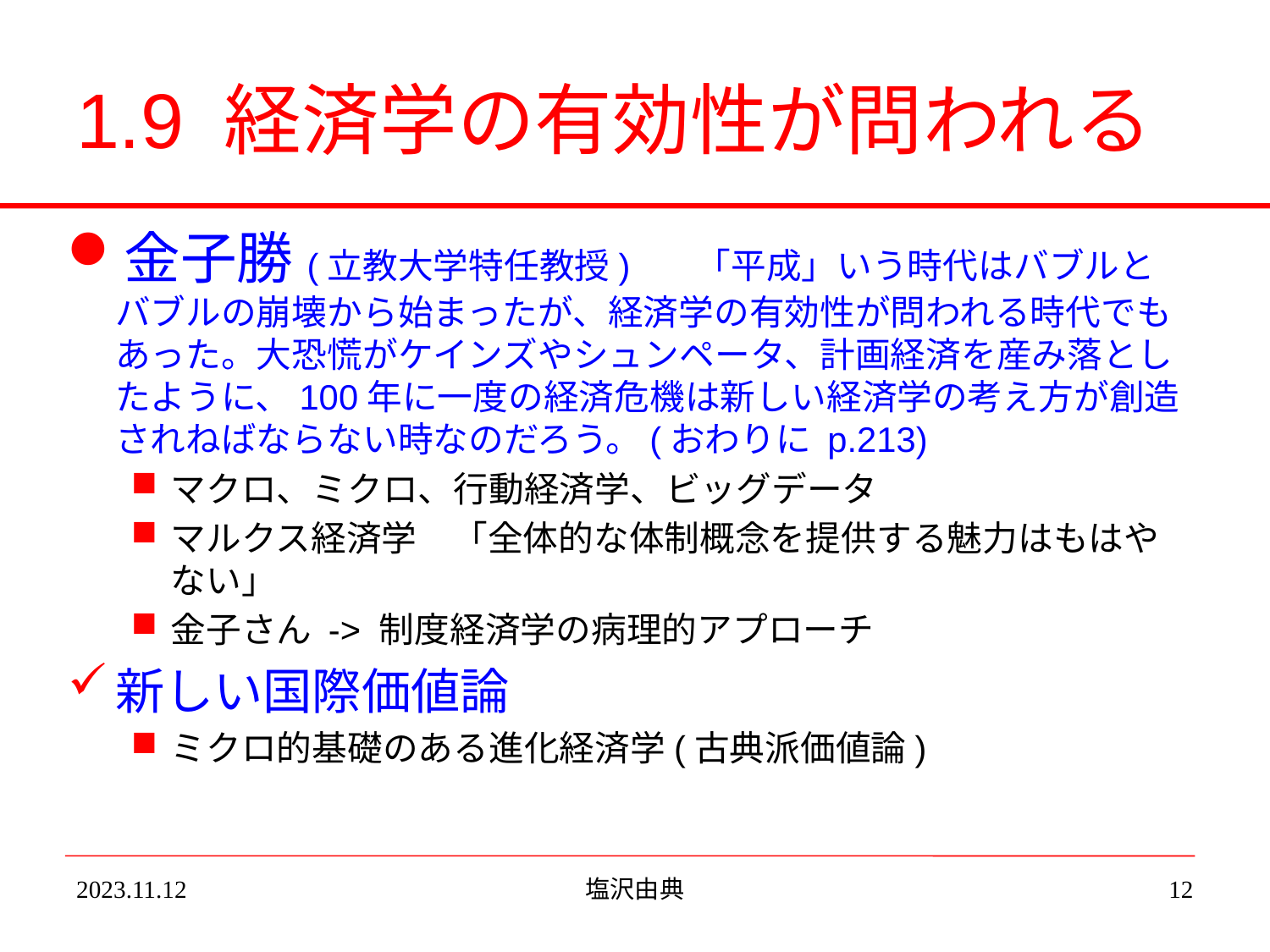

# 1.9 経済学の有効性が問われる
金子勝(立教大学特任教授)　「平成」いう時代はバブルとバブルの崩壊から始まったが、経済学の有効性が問われる時代でもあった。大恐慌がケインズやシュンペータ、計画経済を産み落としたように、100年に一度の経済危機は新しい経済学の考え方が創造されねばならない時なのだろう。(おわりに p.213)
マクロ、ミクロ、行動経済学、ビッグデータ
マルクス経済学　「全体的な体制概念を提供する魅力はもはやない」
金子さん -> 制度経済学の病理的アプローチ
新しい国際価値論
ミクロ的基礎のある進化経済学(古典派価値論)

2023.11.12
塩沢由典
12